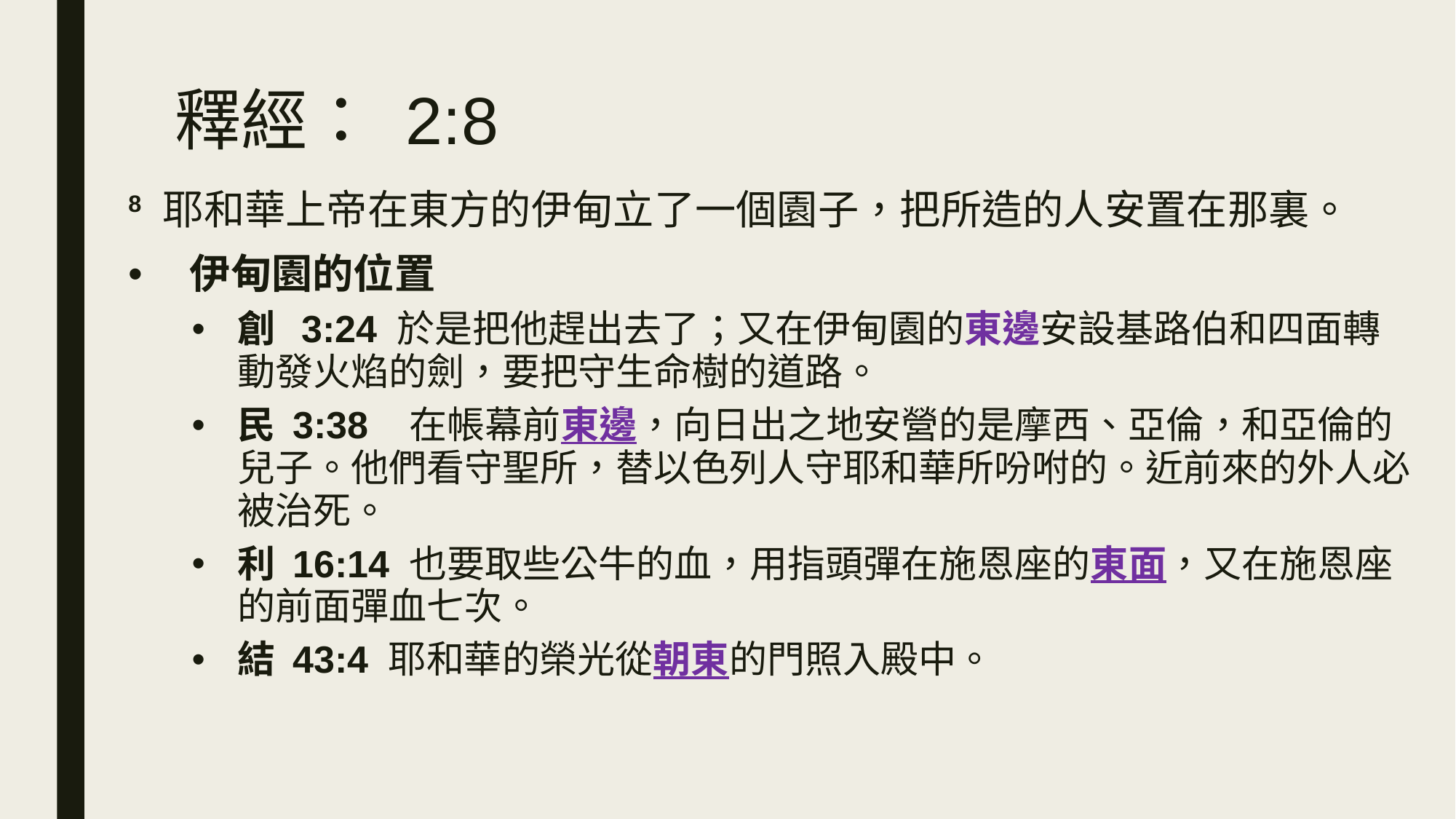

# 釋經： 2:8
8 耶和華上帝在東方的伊甸立了一個園子，把所造的人安置在那裏。
伊甸園的位置
創  3:24 於是把他趕出去了；又在伊甸園的東邊安設基路伯和四面轉動發火焰的劍，要把守生命樹的道路。
民 3:38   在帳幕前東邊，向日出之地安營的是摩西、亞倫，和亞倫的兒子。他們看守聖所，替以色列人守耶和華所吩咐的。近前來的外人必被治死。
利 16:14 也要取些公牛的血，用指頭彈在施恩座的東面，又在施恩座的前面彈血七次。
結 43:4 耶和華的榮光從朝東的門照入殿中。